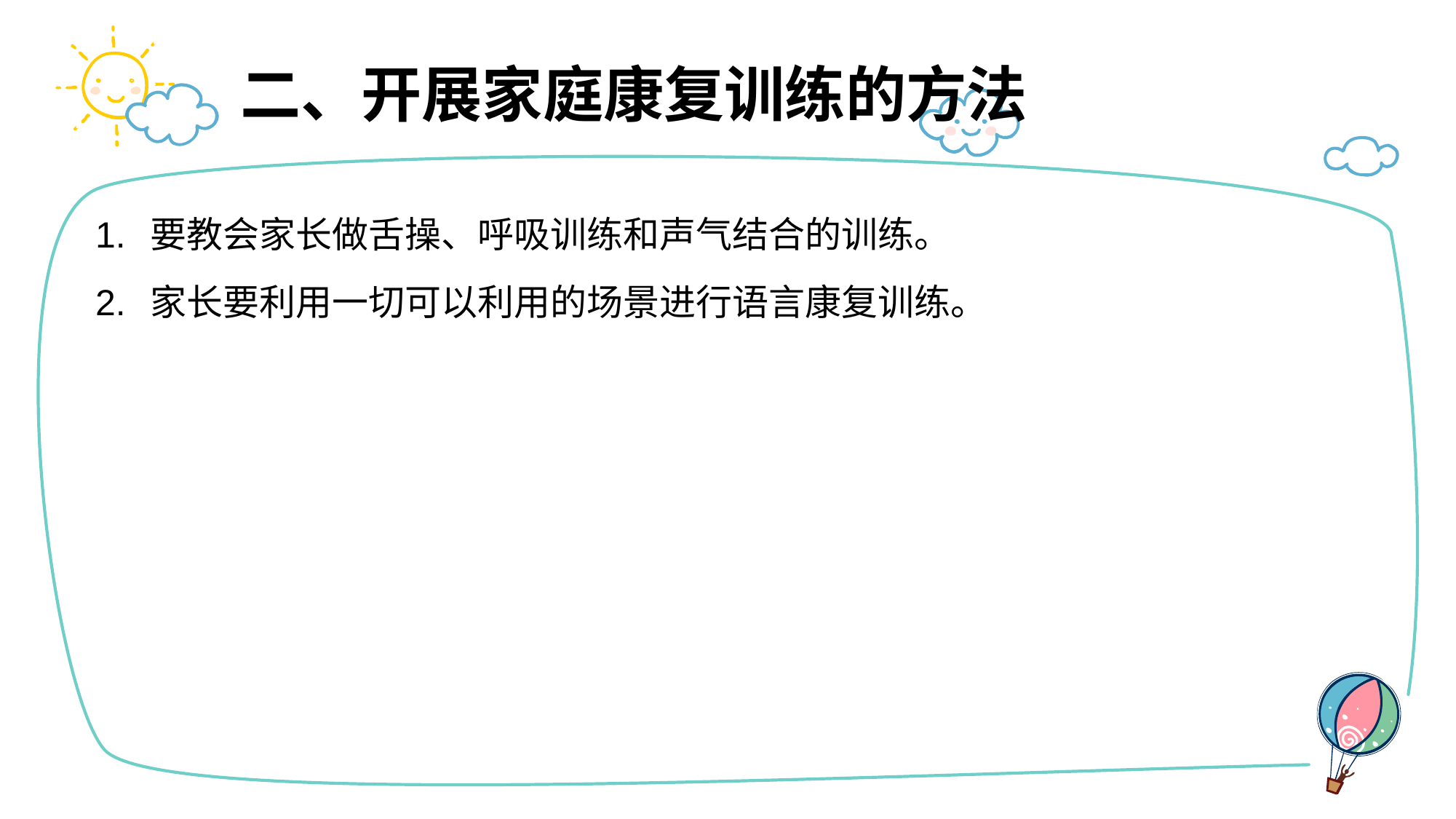

# 二、开展家庭康复训练的方法
要教会家长做舌操、呼吸训练和声气结合的训练。
家长要利用一切可以利用的场景进行语言康复训练。